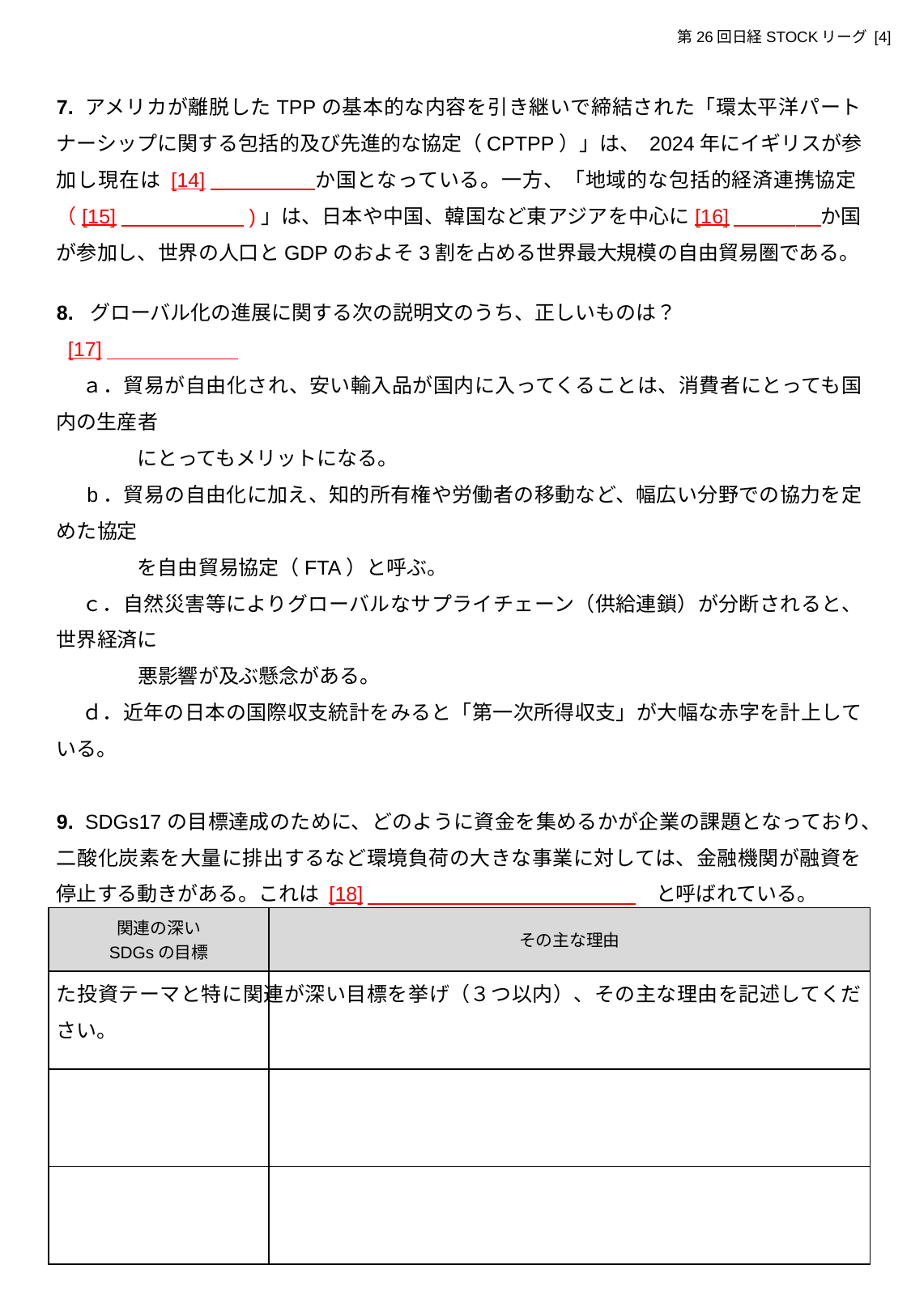

7. アメリカが離脱したTPPの基本的な内容を引き継いで締結された「環太平洋パートナーシップに関する包括的及び先進的な協定（CPTPP）」は、 2024年にイギリスが参加し現在は [14]　　　　　か国となっている。一方、「地域的な包括的経済連携協定 （[15]　　　　　　)」は、日本や中国、韓国など東アジアを中心に[16]　　　　 か国が参加し、世界の人口とGDPのおよそ3割を占める世界最大規模の自由貿易圏である。

8.  グローバル化の進展に関する次の説明文のうち、正しいものは？
  [17]
　 ａ．貿易が自由化され、安い輸入品が国内に入ってくることは、消費者にとっても国内の生産者
　　　　にとってもメリットになる。
　 b．貿易の自由化に加え、知的所有権や労働者の移動など、幅広い分野での協力を定めた協定
　　　　を自由貿易協定（FTA）と呼ぶ。
　 ｃ．自然災害等によりグローバルなサプライチェーン（供給連鎖）が分断されると、世界経済に
　　　　悪影響が及ぶ懸念がある。
　 ｄ．近年の日本の国際収支統計をみると「第一次所得収支」が大幅な赤字を計上している。

9.  SDGs17の目標達成のために、どのように資金を集めるかが企業の課題となっており、二酸化炭素を大量に排出するなど環境負荷の大きな事業に対しては、金融機関が融資を停止する動きがある。これは [18]　　　　　　　　　　　　 　　と呼ばれている。

10.  「持続可能な開発目標（SDGs）」の17の目標のうち、今回、グループで設定した投資テーマと特に関連が深い目標を挙げ（３つ以内）、その主な理由を記述してください。

| 関連の深い SDGsの目標 | その主な理由 |
| --- | --- |
|  |  |
|  |  |
|  |  |